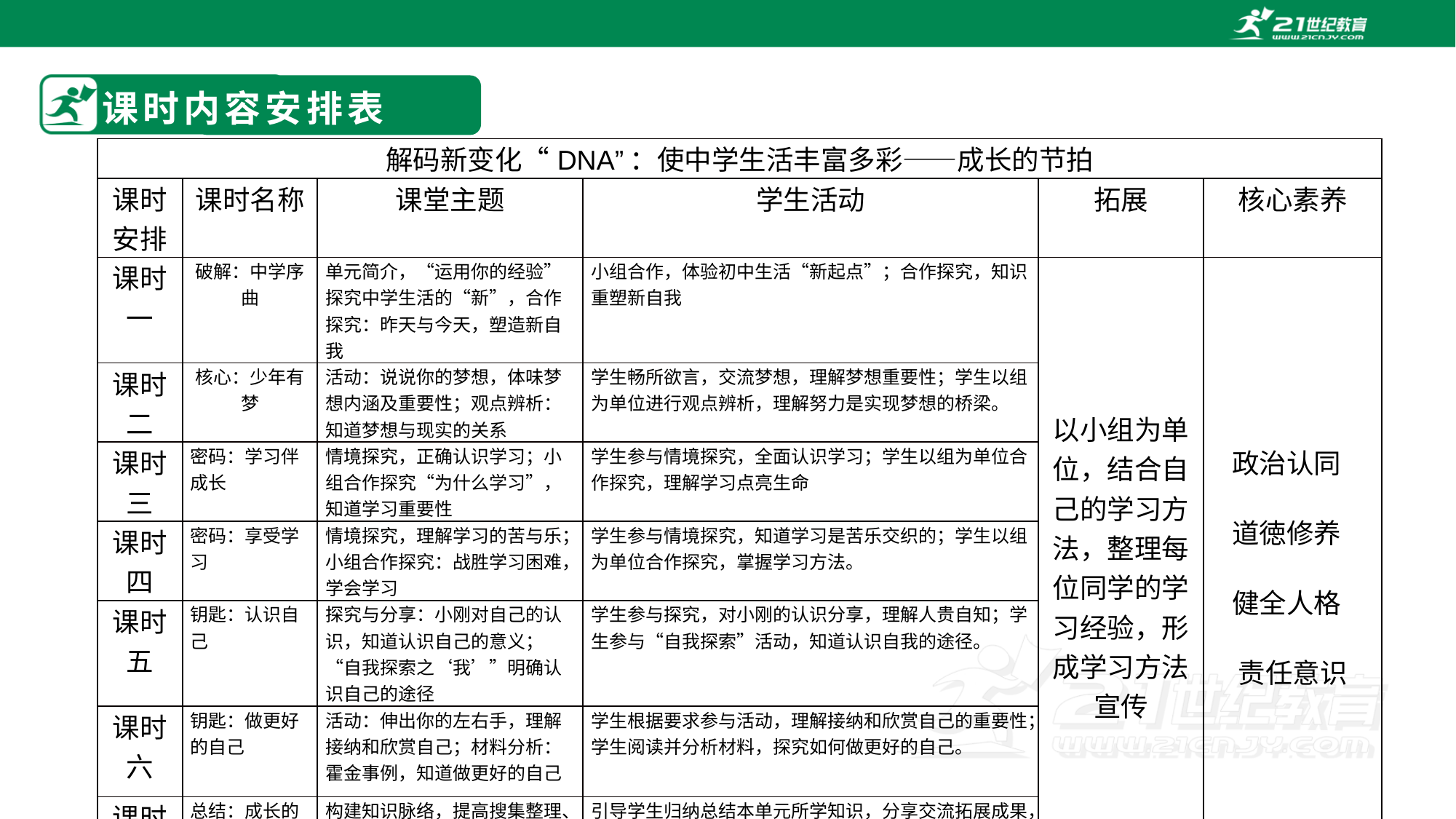

# 课时内容安排表
| 解码新变化“DNA”：使中学生活丰富多彩——成长的节拍 |  |  |  |  |  |
| --- | --- | --- | --- | --- | --- |
| 课时安排 | 课时名称 | 课堂主题 | 学生活动 | 拓展 | 核心素养 |
| 课时一 | 破解：中学序曲 | 单元简介，“运用你的经验”探究中学生活的“新”，合作探究：昨天与今天，塑造新自我 | 小组合作，体验初中生活“新起点”；合作探究，知识重塑新自我 | 以小组为单位，结合自己的学习方法，整理每位同学的学习经验，形成学习方法宣传 | 政治认同 道徳修养 健全人格 责任意识 |
| 课时二 | 核心：少年有梦 | 活动：说说你的梦想，体味梦想内涵及重要性；观点辨析：知道梦想与现实的关系 | 学生畅所欲言，交流梦想，理解梦想重要性；学生以组为单位进行观点辨析，理解努力是实现梦想的桥梁。 |  |  |
| 课时三 | 密码：学习伴成长 | 情境探究，正确认识学习；小组合作探究“为什么学习”，知道学习重要性 | 学生参与情境探究，全面认识学习；学生以组为单位合作探究，理解学习点亮生命 |  |  |
| 课时四 | 密码：享受学习 | 情境探究，理解学习的苦与乐；小组合作探究：战胜学习困难，学会学习 | 学生参与情境探究，知道学习是苦乐交织的；学生以组为单位合作探究，掌握学习方法。 |  |  |
| 课时五 | 钥匙：认识自己 | 探究与分享：小刚对自己的认识，知道认识自己的意义；“自我探索之‘我’”明确认识自己的途径 | 学生参与探究，对小刚的认识分享，理解人贵自知；学生参与“自我探索”活动，知道认识自我的途径。 |  |  |
| 课时六 | 钥匙：做更好的自己 | 活动：伸出你的左右手，理解接纳和欣赏自己；材料分析：霍金事例，知道做更好的自己 | 学生根据要求参与活动，理解接纳和欣赏自己的重要性；学生阅读并分析材料，探究如何做更好的自己。 |  |  |
| 课时七 | 总结：成长的节拍 | 构建知识脉络，提高搜集整理、分析总结的能力 | 引导学生归纳总结本单元所学知识，分享交流拓展成果，自觉践行民主与法治。 |  |  |